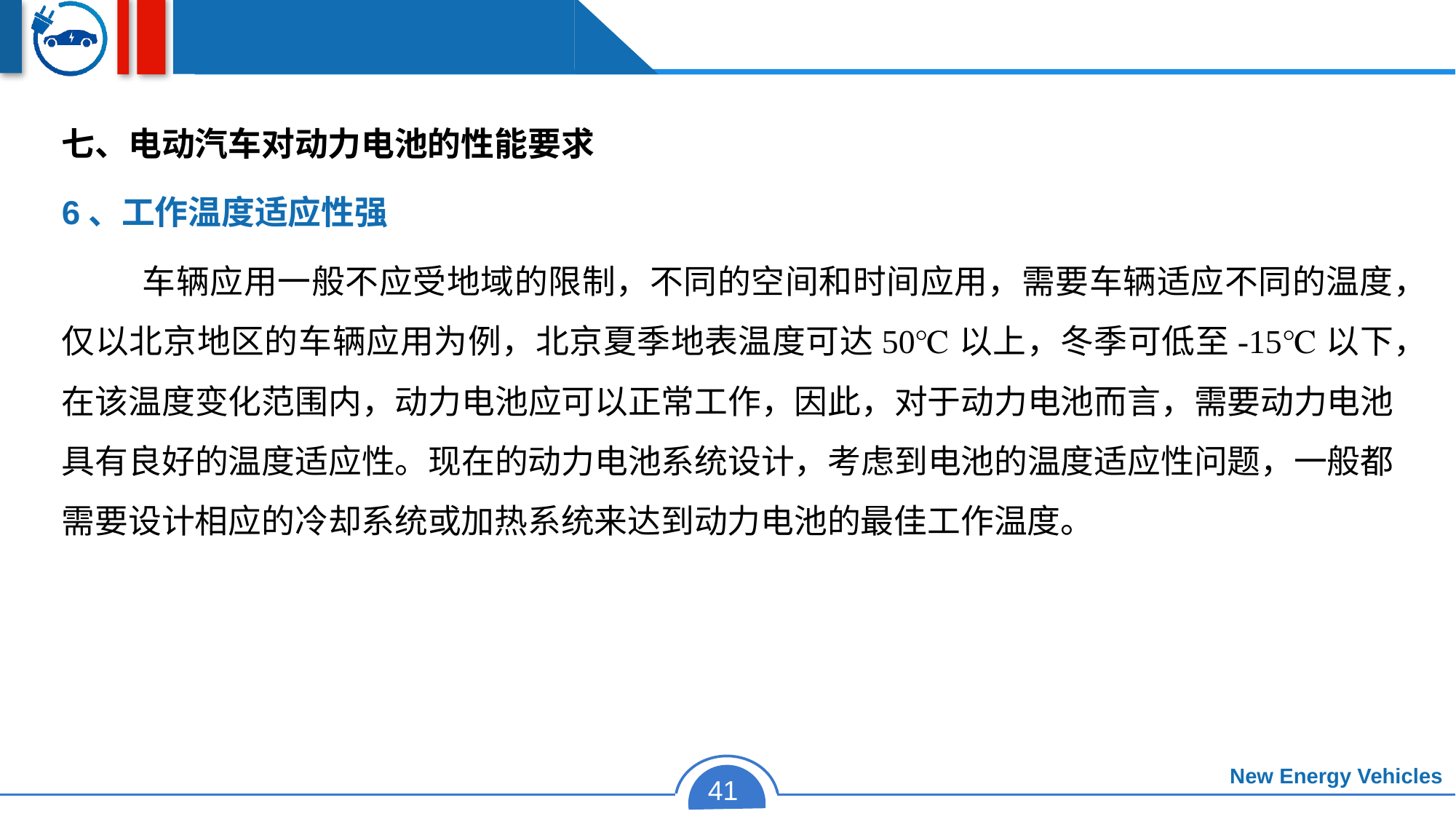

七、电动汽车对动力电池的性能要求
6、工作温度适应性强
         车辆应用一般不应受地域的限制，不同的空间和时间应用，需要车辆适应不同的温度，仅以北京地区的车辆应用为例，北京夏季地表温度可达50℃以上，冬季可低至-15℃以下，在该温度变化范围内，动力电池应可以正常工作，因此，对于动力电池而言，需要动力电池具有良好的温度适应性。现在的动力电池系统设计，考虑到电池的温度适应性问题，一般都需要设计相应的冷却系统或加热系统来达到动力电池的最佳工作温度。